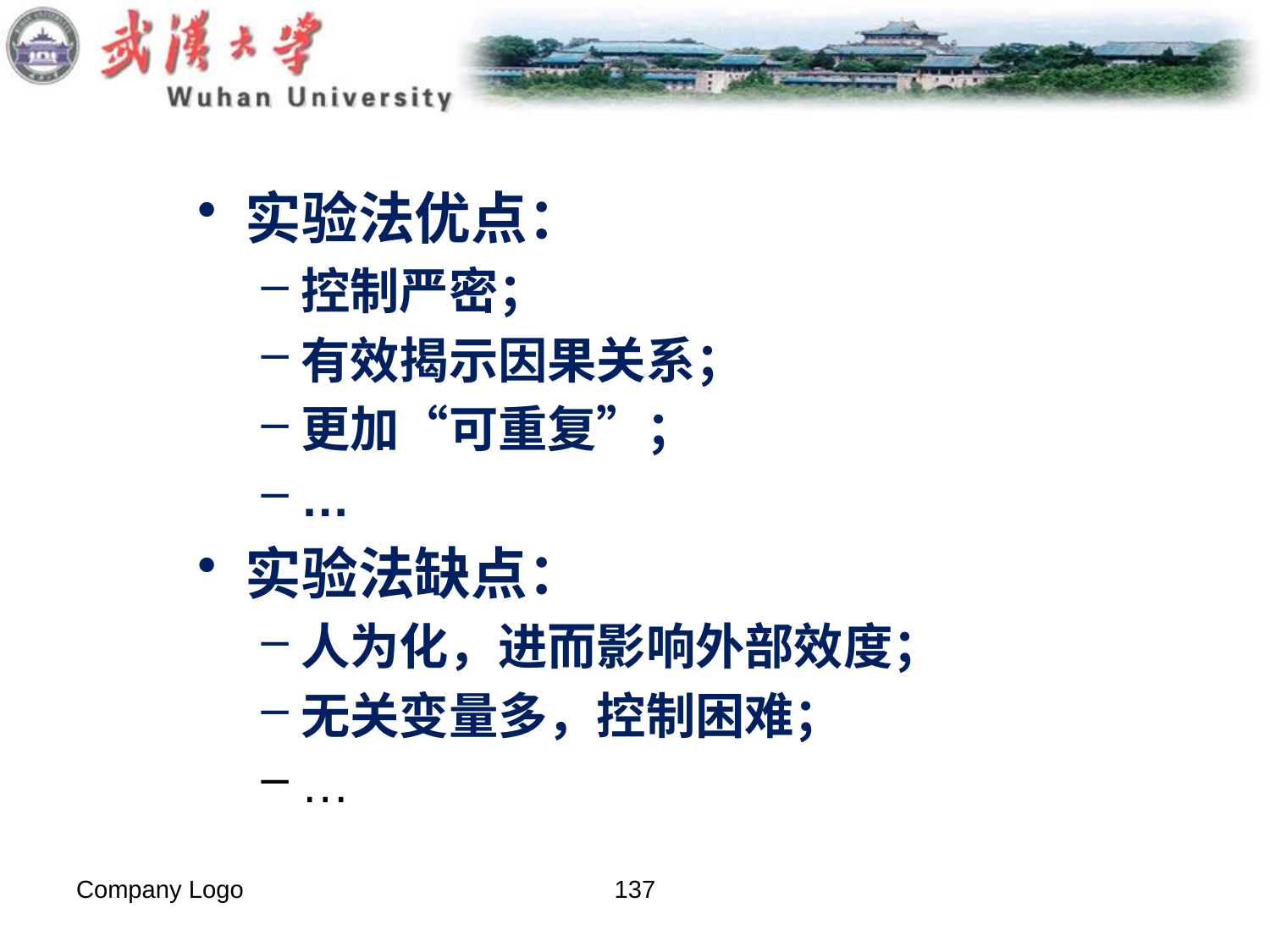

实验法优点：
控制严密；
有效揭示因果关系；
更加“可重复”；
…
实验法缺点：
人为化，进而影响外部效度；
无关变量多，控制困难；
…
Company Logo
137